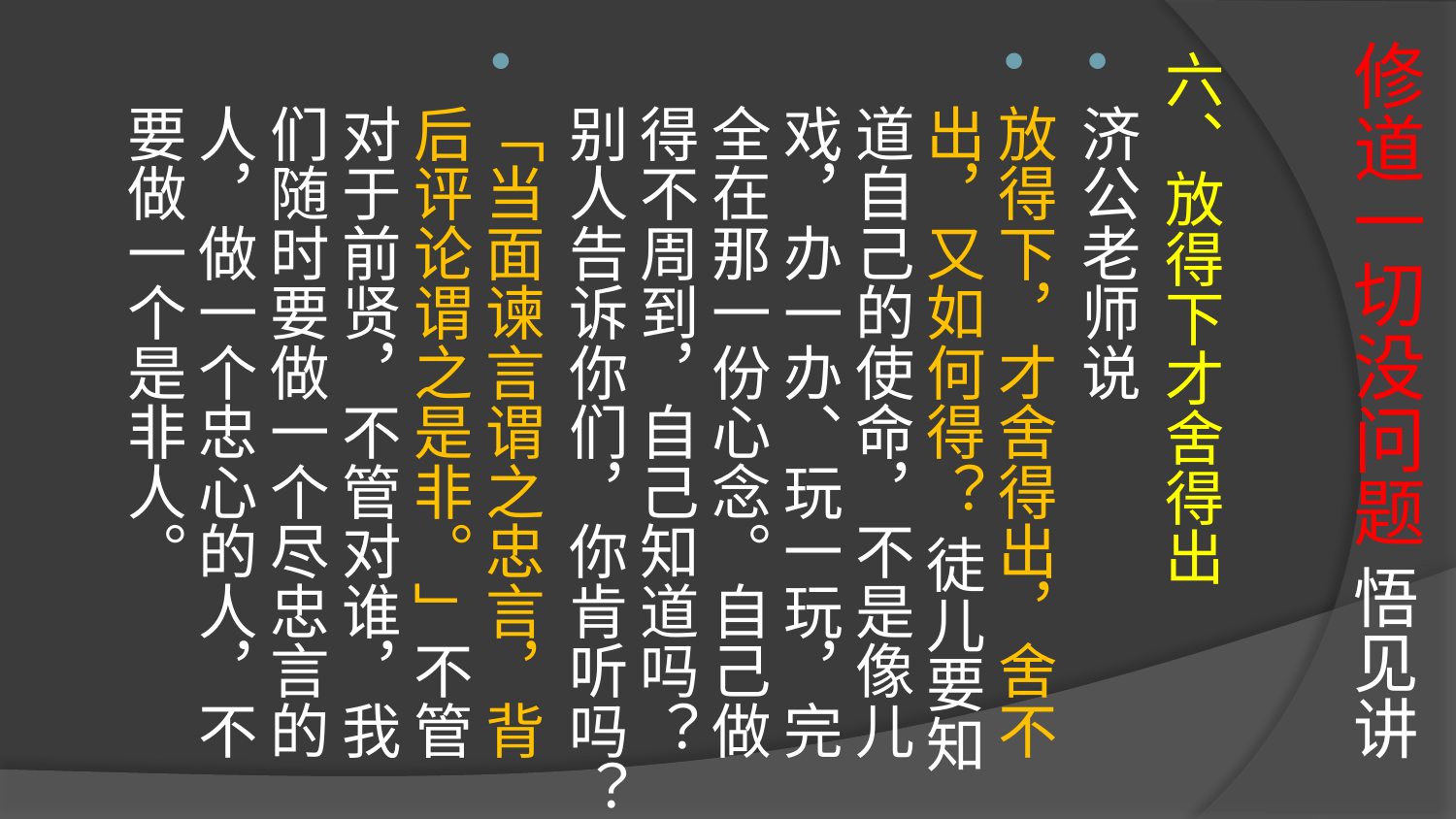

# 修道一切没问题 悟见讲
六、放得下才舍得出
济公老师说
放得下，才舍得出，舍不出，又如何得？ 徒儿要知道自己的使命，不是像儿戏，办一办、玩一玩，完全在那一份心念。自己做得不周到，自己知道吗？ 别人告诉你们，你肯听吗？
「当面谏言谓之忠言，背后评论谓之是非。」不管对于前贤，不管对谁，我们随时要做一个尽忠言的人，做一个忠心的人，不要做一个是非人。